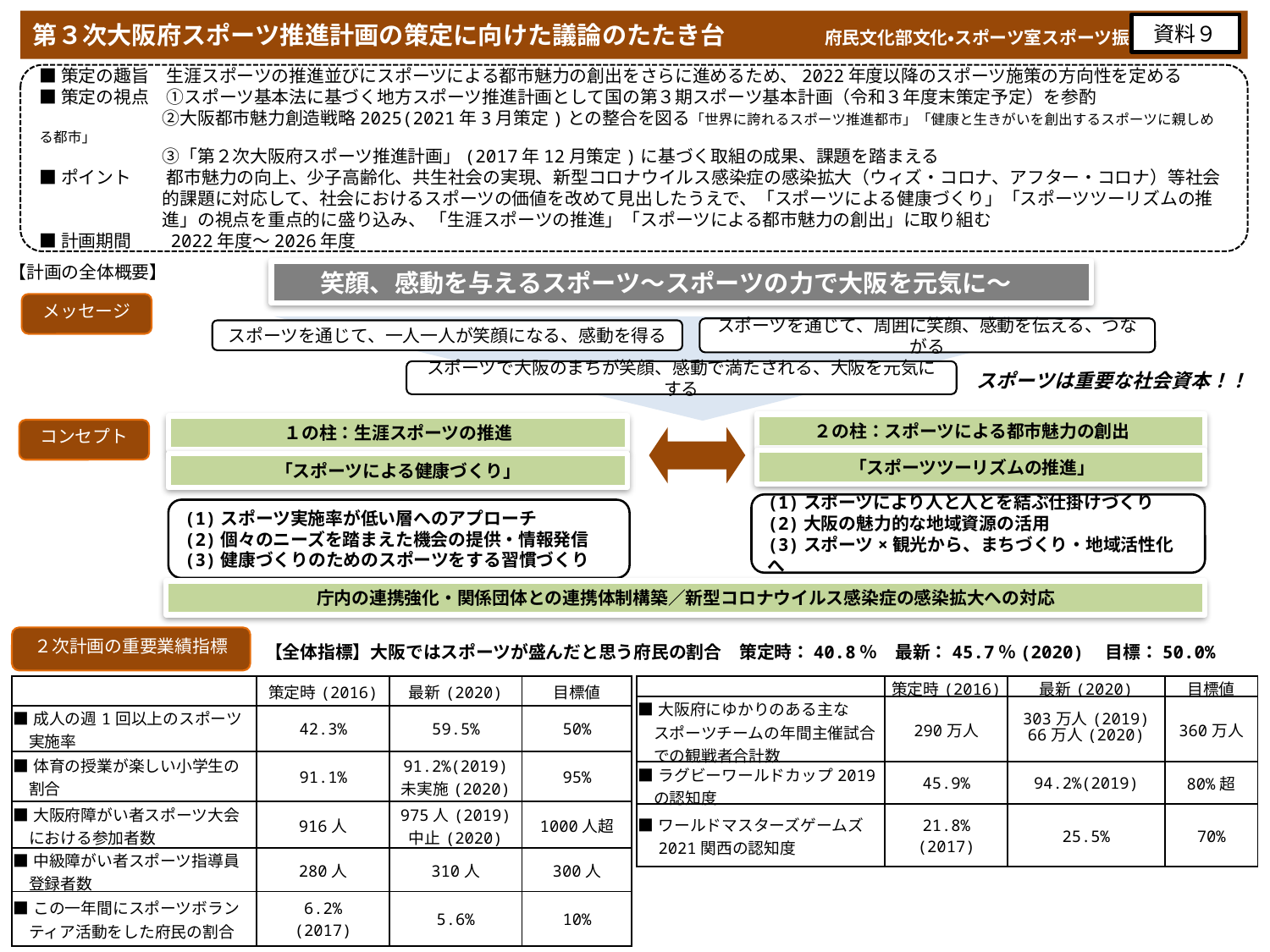

第３次大阪府スポーツ推進計画の策定に向けた議論のたたき台　　　　府民文化部文化・スポーツ室スポーツ振興課
資料９
■策定の趣旨　生涯スポーツの推進並びにスポーツによる都市魅力の創出をさらに進めるため、2022年度以降のスポーツ施策の方向性を定める
■策定の視点　①スポーツ基本法に基づく地方スポーツ推進計画として国の第３期スポーツ基本計画（令和３年度末策定予定）を参酌
　　　　　　　②大阪都市魅力創造戦略2025(2021年3月策定)との整合を図る「世界に誇れるスポーツ推進都市」「健康と生きがいを創出するスポーツに親しめる都市」
　　　　　　　③「第２次大阪府スポーツ推進計画」(2017年12月策定)に基づく取組の成果、課題を踏まえる
■ポイント　　都市魅力の向上、少子高齢化、共生社会の実現、新型コロナウイルス感染症の感染拡大（ウィズ・コロナ、アフター・コロナ）等社会
　　　　　　　的課題に対応して、社会におけるスポーツの価値を改めて見出したうえで、「スポーツによる健康づくり」「スポーツツーリズムの推
　　　　　　　進」の視点を重点的に盛り込み、 「生涯スポーツの推進」「スポーツによる都市魅力の創出」に取り組む
■計画期間　　2022年度～2026年度
【計画の全体概要】
笑顔、感動を与えるスポーツ～スポーツの力で大阪を元気に～
メッセージ

スポーツを通じて、周囲に笑顔、感動を伝える、つながる
スポーツを通じて、一人一人が笑顔になる、感動を得る
スポーツは重要な社会資本！！
スポーツで大阪のまちが笑顔、感動で満たされる、大阪を元気にする
２の柱：スポーツによる都市魅力の創出
１の柱：生涯スポーツの推進
コンセプト

「スポーツツーリズムの推進」
「スポーツによる健康づくり」
(1)スポーツにより人と人とを結ぶ仕掛けづくり
(2)大阪の魅力的な地域資源の活用
(3)スポーツ×観光から、まちづくり・地域活性化へ
(1)スポーツ実施率が低い層へのアプローチ
(2)個々のニーズを踏まえた機会の提供・情報発信
(3)健康づくりのためのスポーツをする習慣づくり
庁内の連携強化・関係団体との連携体制構築／新型コロナウイルス感染症の感染拡大への対応
【全体指標】大阪ではスポーツが盛んだと思う府民の割合　策定時：40.8％　最新：45.7％(2020)　目標：50.0%
２次計画の重要業績指標
|  | 策定時(2016) | 最新(2020) | 目標値 |
| --- | --- | --- | --- |
| ■成人の週1回以上のスポーツ 　実施率 | 42.3% | 59.5% | 50% |
| ■体育の授業が楽しい小学生の 　割合 | 91.1% | 91.2%(2019) 未実施(2020) | 95% |
| ■大阪府障がい者スポーツ大会 　における参加者数 | 916人 | 975人(2019) 中止(2020) | 1000人超 |
| ■中級障がい者スポーツ指導員 　登録者数 | 280人 | 310人 | 300人 |
| ■この一年間にスポーツボラン 　ティア活動をした府民の割合 | 6.2% (2017) | 5.6% | 10% |
|  | 策定時(2016) | 最新(2020) | 目標値 |
| --- | --- | --- | --- |
| ■大阪府にゆかりのある主な 　スポーツチームの年間主催試合 　での観戦者合計数 | 290万人 | 303万人(2019) 66万人(2020) | 360万人 |
| ■ラグビーワールドカップ2019 　の認知度 | 45.9% | 94.2%(2019) | 80%超 |
| ■ワールドマスターズゲームズ 　2021関西の認知度 | 21.8% (2017) | 25.5% | 70% |